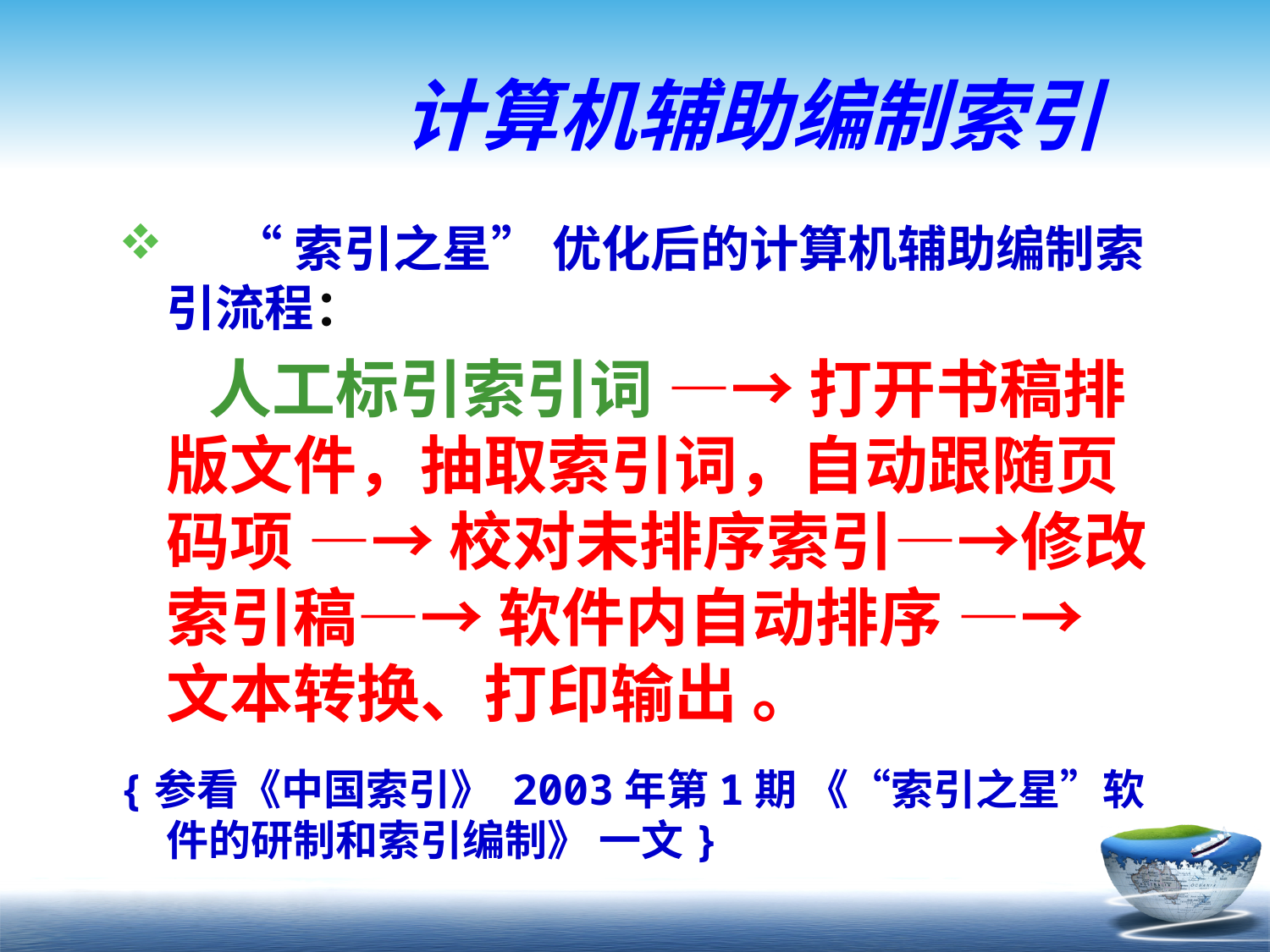

# 计算机辅助编制索引
      “索引之星” 优化后的计算机辅助编制索引流程：
       人工标引索引词 —→ 打开书稿排版文件，抽取索引词，自动跟随页码项 —→ 校对未排序索引—→修改索引稿—→ 软件内自动排序 —→ 文本转换、打印输出 。

{参看《中国索引》 2003年第1期 《“索引之星”软件的研制和索引编制》 一文}